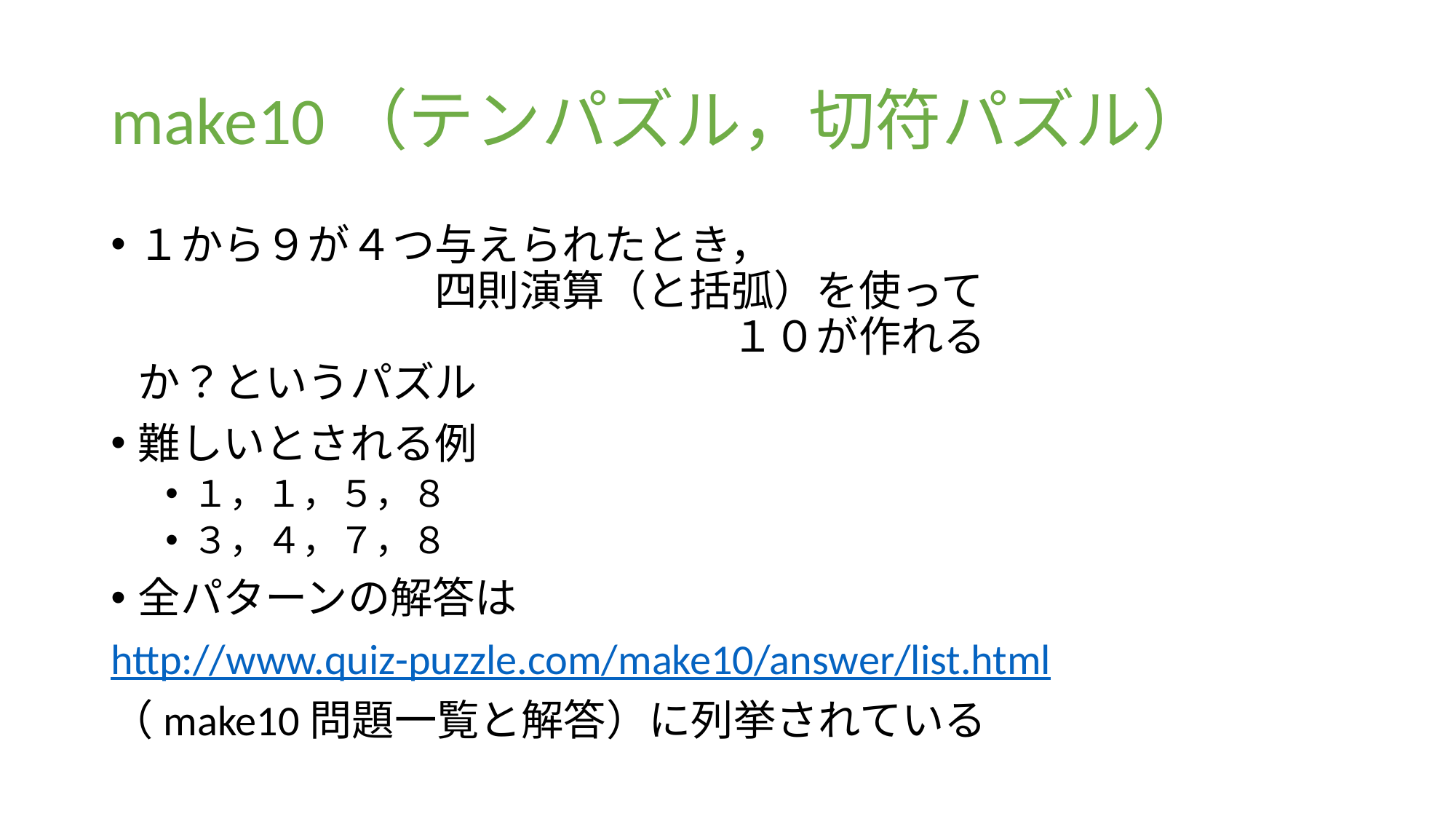

# make10（テンパズル，切符パズル）
１から９が４つ与えられたとき，　　　　　　　　　　　　　四則演算（と括弧）を使って　　　　　　　　　　　　　　　１０が作れるか？というパズル
難しいとされる例
１，１，５，８
３，４，７，８
全パターンの解答は
http://www.quiz-puzzle.com/make10/answer/list.html
（make10問題一覧と解答）に列挙されている